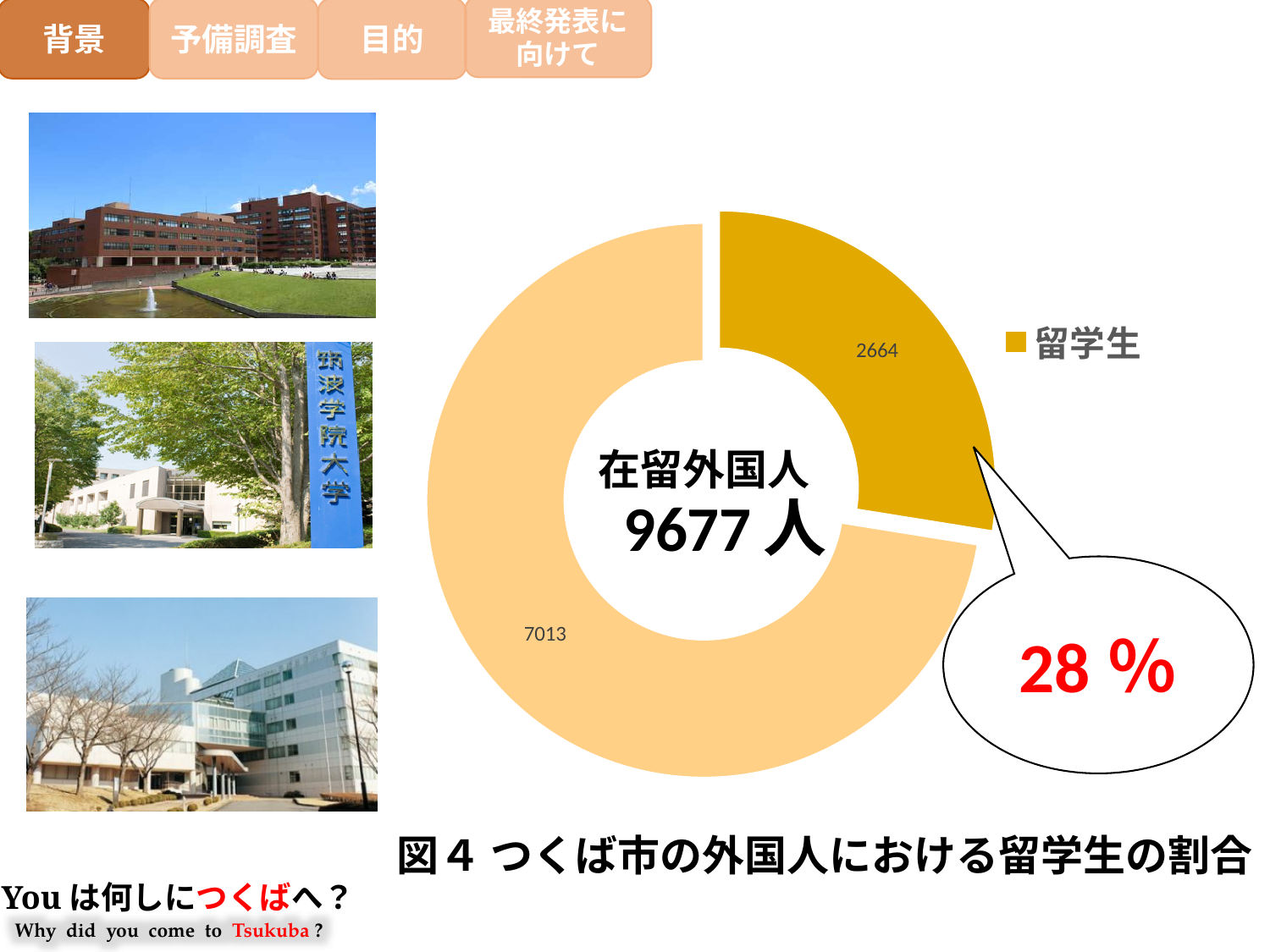

### Chart

| Category |  |
|---|---|
| 留学生 | 2664.0 |
| 留学生以外 | 7013.0 |
最終発表に
向けて
予備調査
目的
背景

28％
図４ つくば市の外国人における留学生の割合
Youは何しにつくばへ？
Why  did  you  come  to  Tsukuba ?